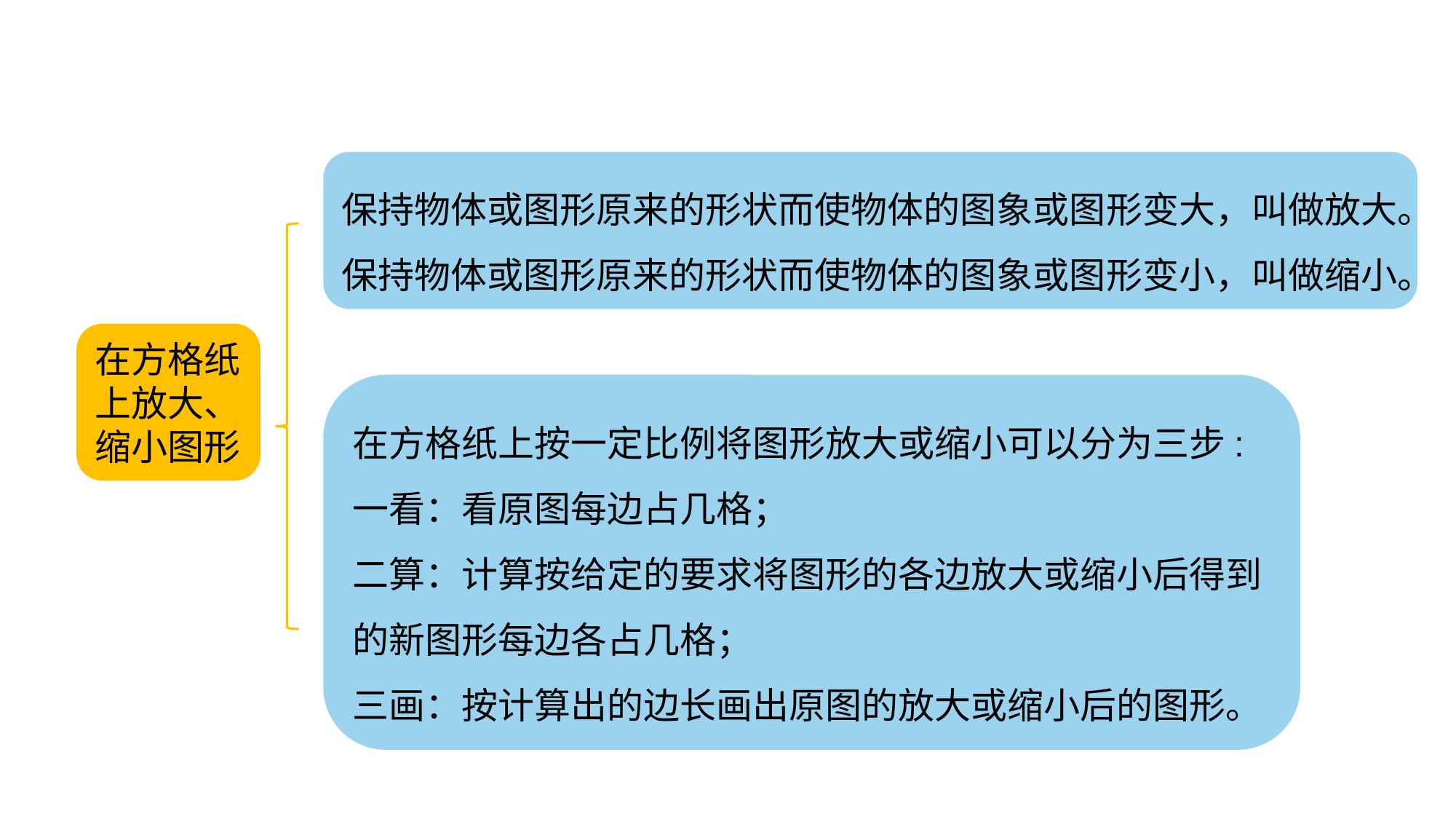

保持物体或图形原来的形状而使物体的图象或图形变大，叫做放大。保持物体或图形原来的形状而使物体的图象或图形变小，叫做缩小。

在方格纸上放大、缩小图形
在方格纸上按一定比例将图形放大或缩小可以分为三步:
一看：看原图每边占几格；
二算：计算按给定的要求将图形的各边放大或缩小后得到的新图形每边各占几格；
三画：按计算出的边长画出原图的放大或缩小后的图形。